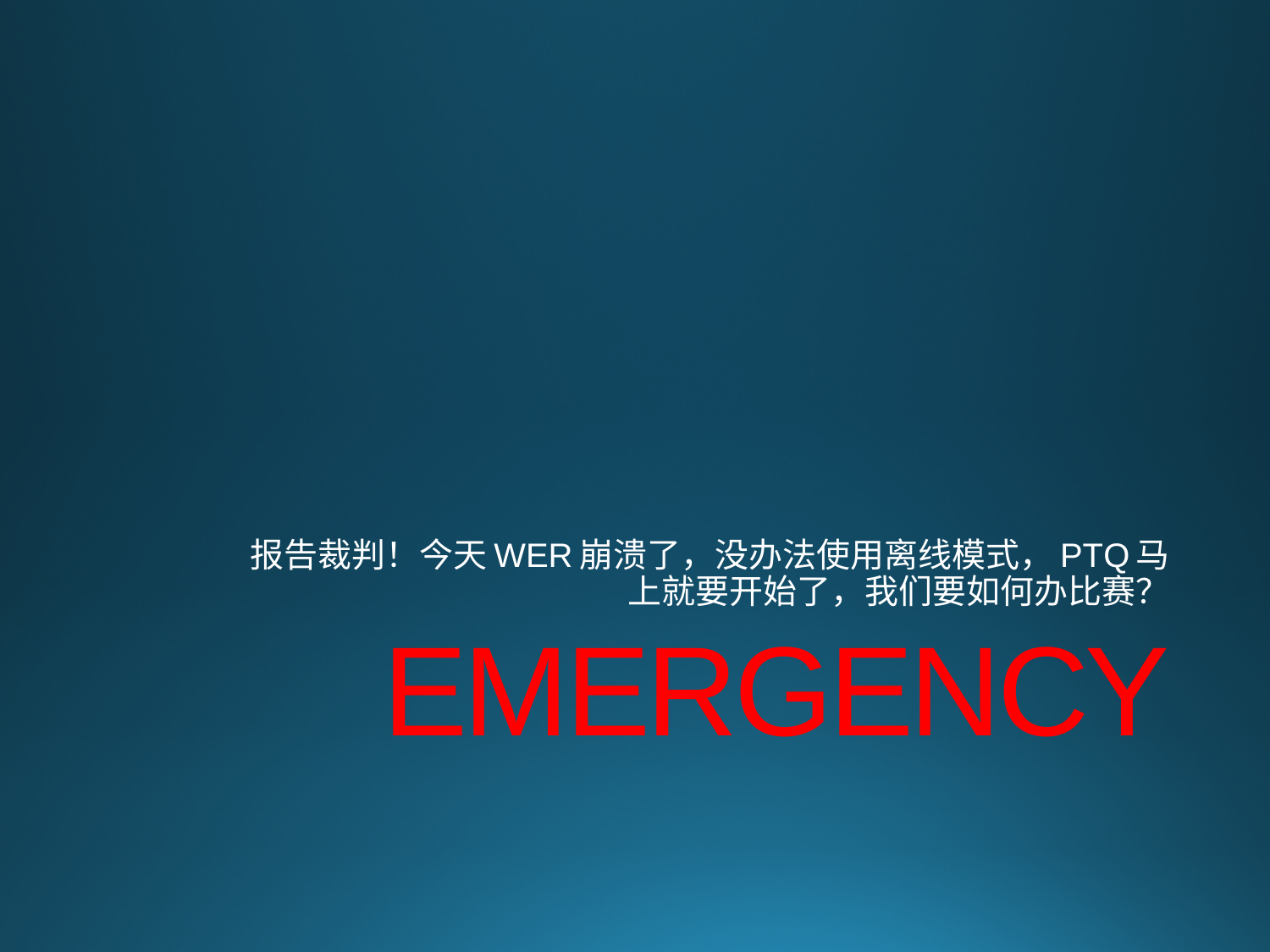

报告裁判！今天WER崩溃了，没办法使用离线模式，PTQ马上就要开始了，我们要如何办比赛？
# EMERGENCY